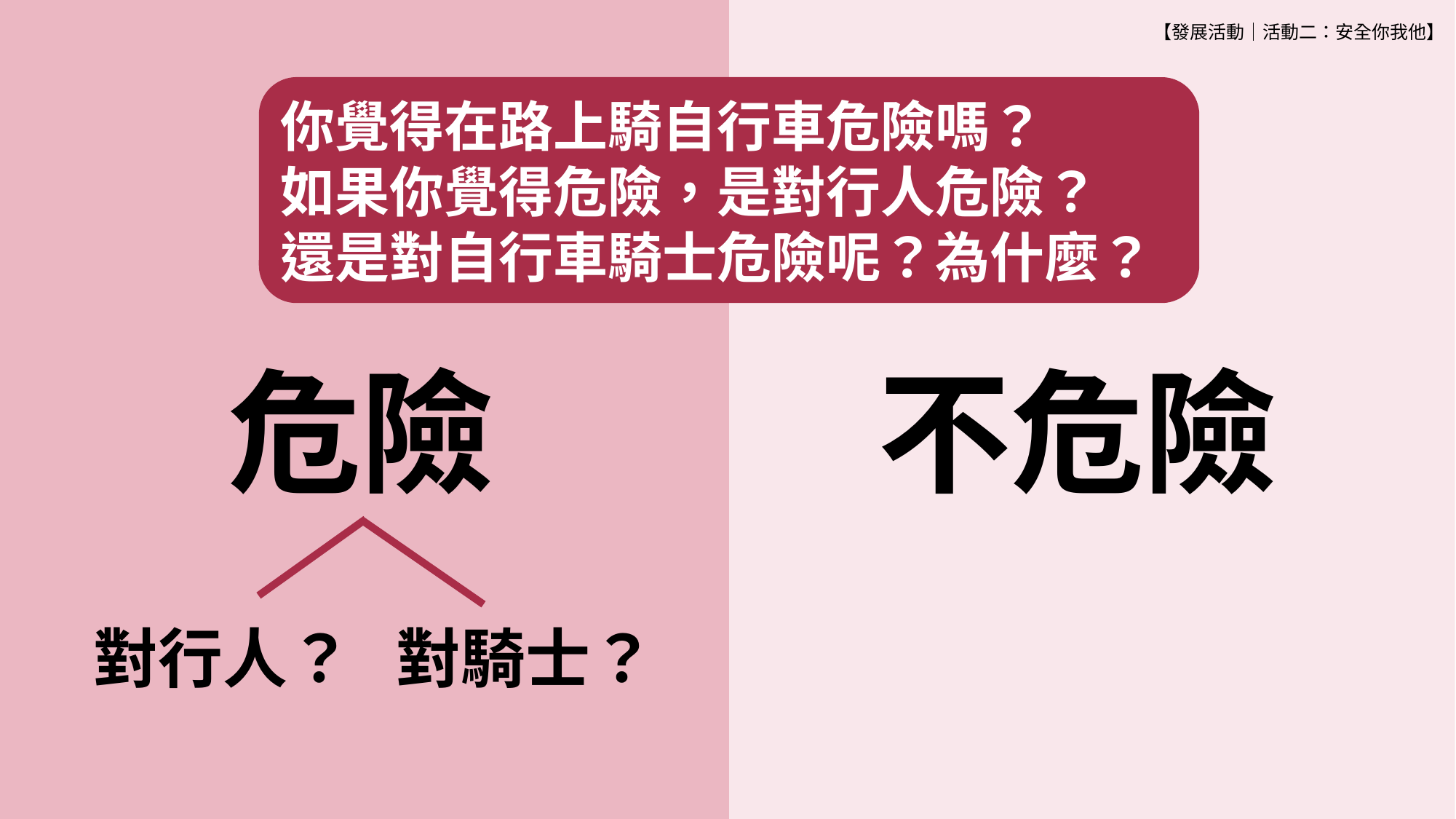

【發展活動│活動二：安全你我他】
你覺得在路上騎自行車危險嗎？
如果你覺得危險，是對行人危險？
還是對自行車騎士危險呢？為什麼？
不危險
危險
對行人？
對騎士？